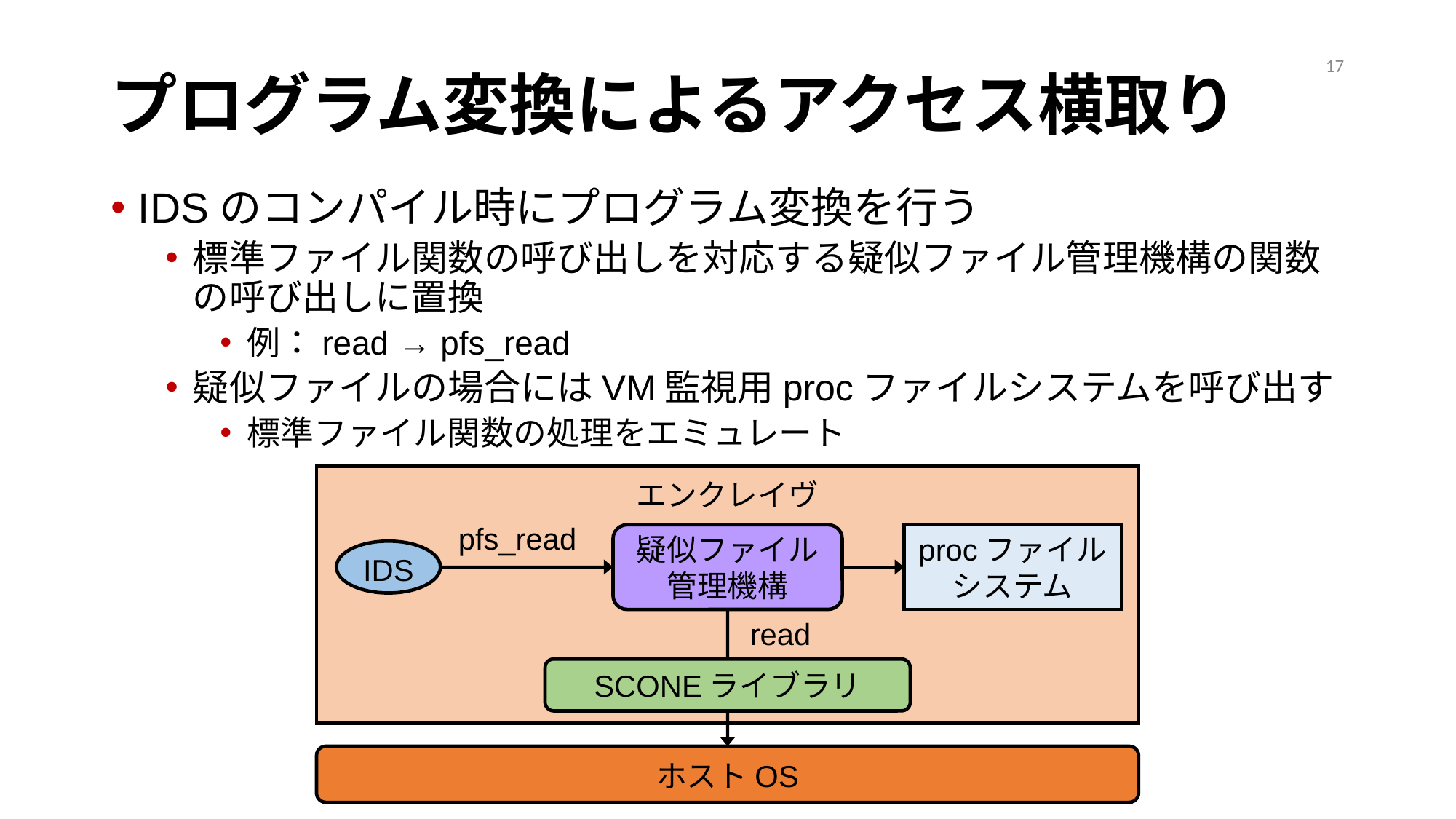

17
# プログラム変換によるアクセス横取り
IDSのコンパイル時にプログラム変換を行う
標準ファイル関数の呼び出しを対応する疑似ファイル管理機構の関数の呼び出しに置換
例：read → pfs_read
疑似ファイルの場合にはVM監視用procファイルシステムを呼び出す
標準ファイル関数の処理をエミュレート
エンクレイヴ
pfs_read
疑似ファイル
管理機構
procファイル
システム
IDS
read
SCONEライブラリ
ホストOS